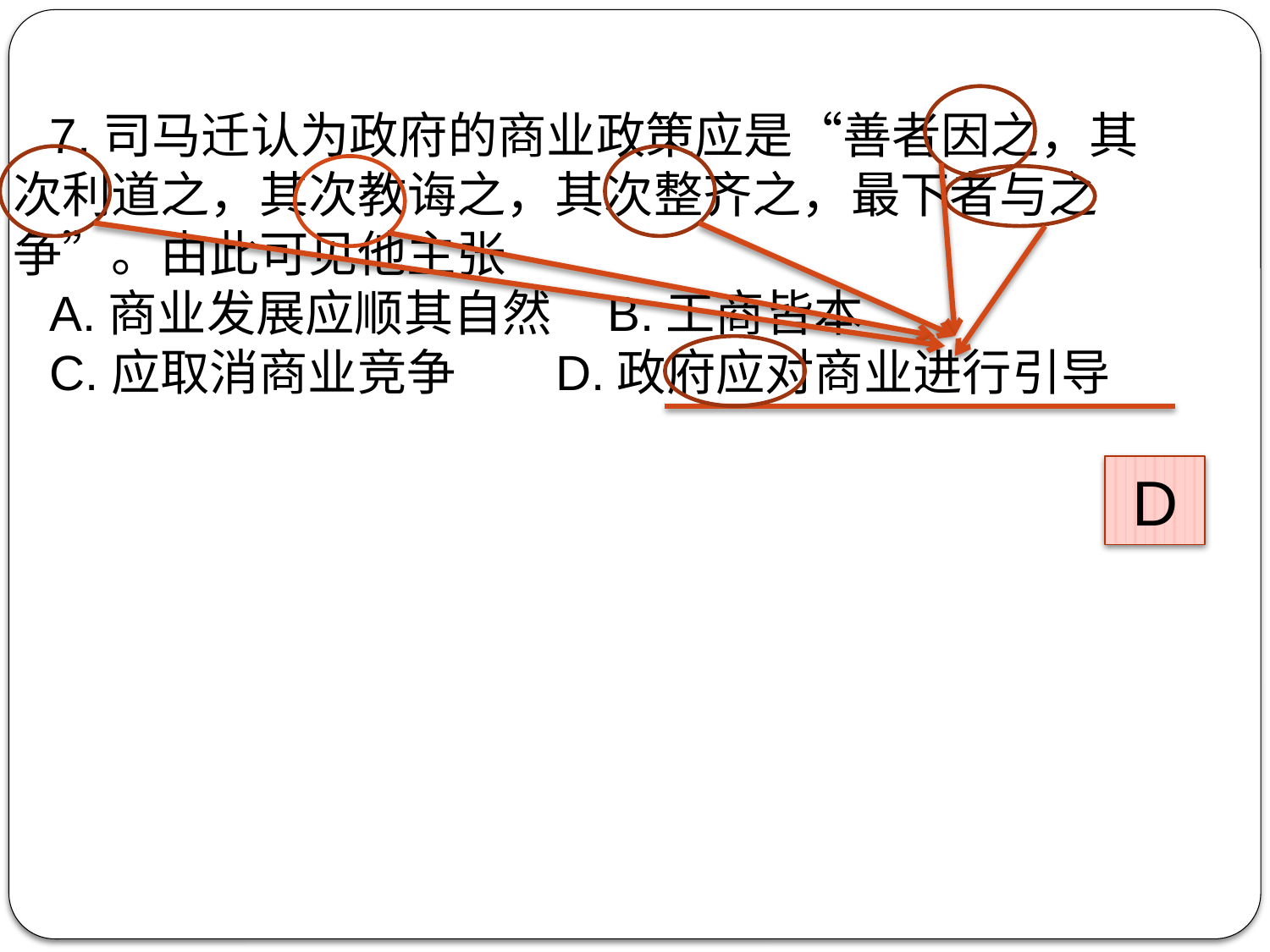

7.司马迁认为政府的商业政策应是“善者因之，其次利道之，其次教诲之，其次整齐之，最下者与之争”。由此可见他主张
A.商业发展应顺其自然    B.工商皆本
C.应取消商业竞争        D.政府应对商业进行引导

D